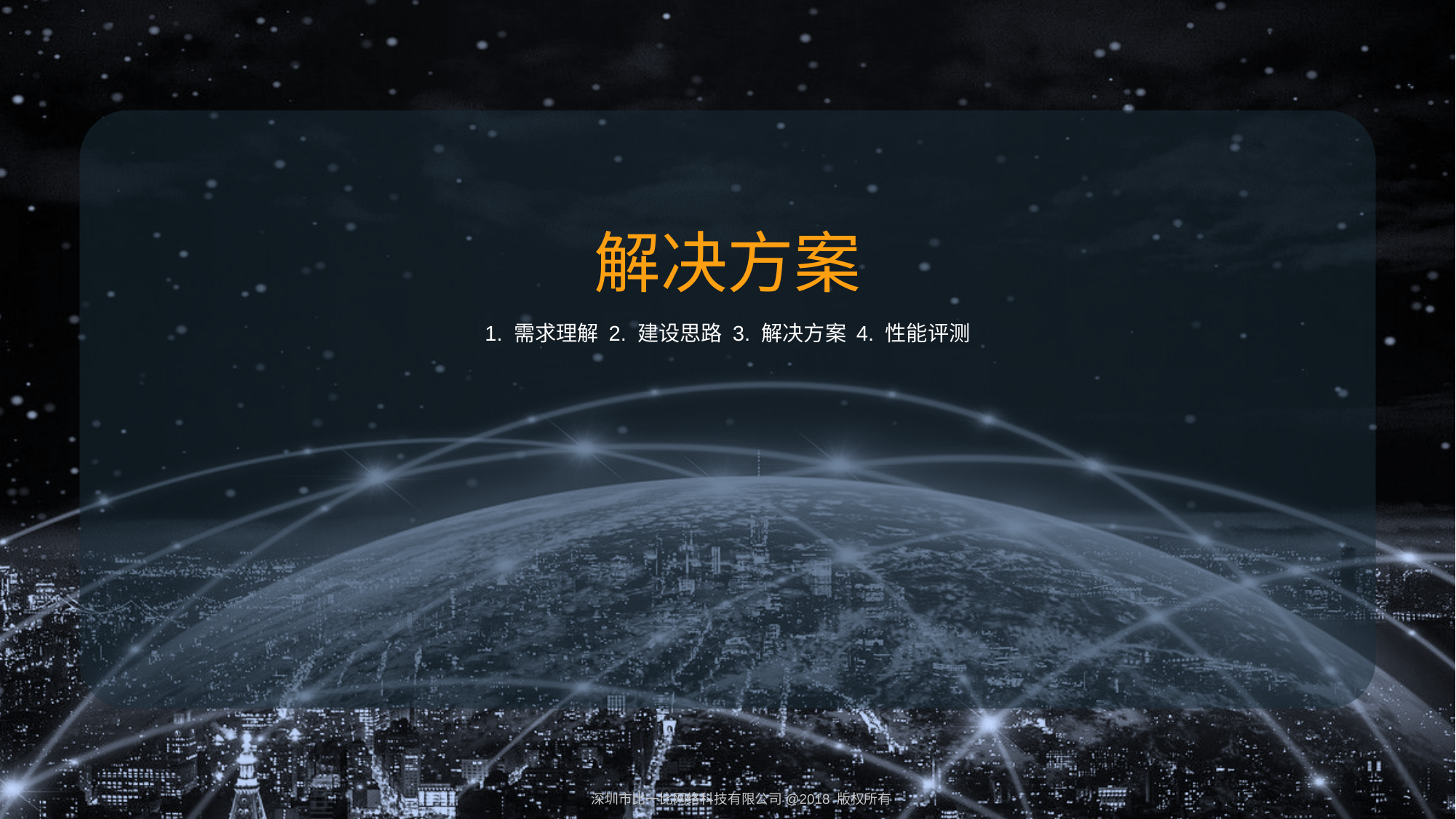

解决方案
1. 需求理解 2. 建设思路 3. 解决方案 4. 性能评测